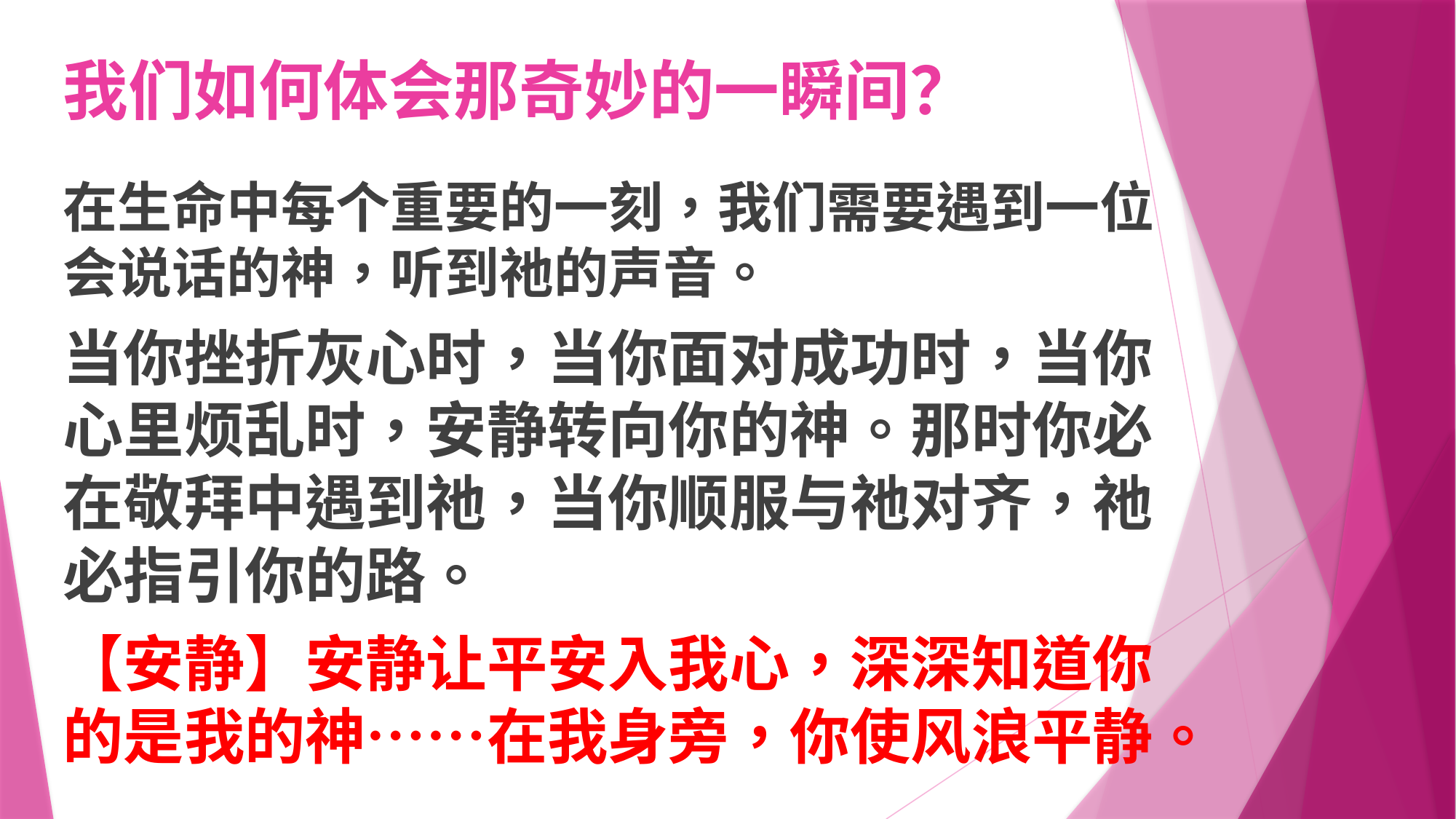

# 我们如何体会那奇妙的一瞬间？
在生命中每个重要的一刻，我们需要遇到一位会说话的神，听到祂的声音。
当你挫折灰心时，当你面对成功时，当你心里烦乱时，安静转向你的神。那时你必在敬拜中遇到祂，当你顺服与祂对齐，祂必指引你的路。
【安静】安静让平安入我心，深深知道你的是我的神……在我身旁，你使风浪平静。